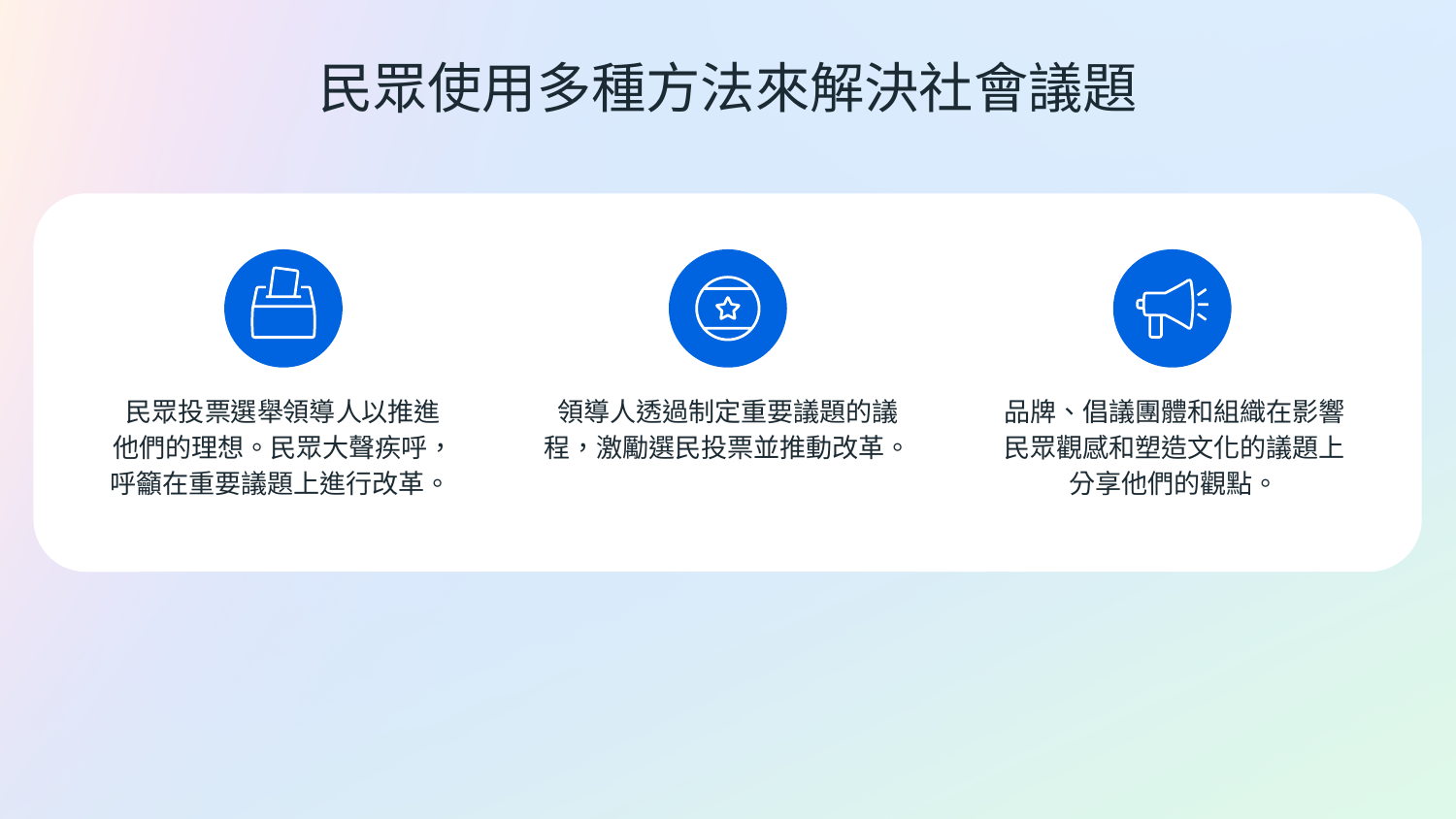

注意：如果您的國家／地區沒有社會議題政策執行，請移除這張投影片。
民眾使用多種方法來解決社會議題

民眾投票選舉領導人以推進
他們的理想。民眾大聲疾呼，
呼籲在重要議題上進行改革。
領導人透過制定重要議題的議程，激勵選民投票並推動改革。
品牌、倡議團體和組織在影響
民眾觀感和塑造文化的議題上
分享他們的觀點。